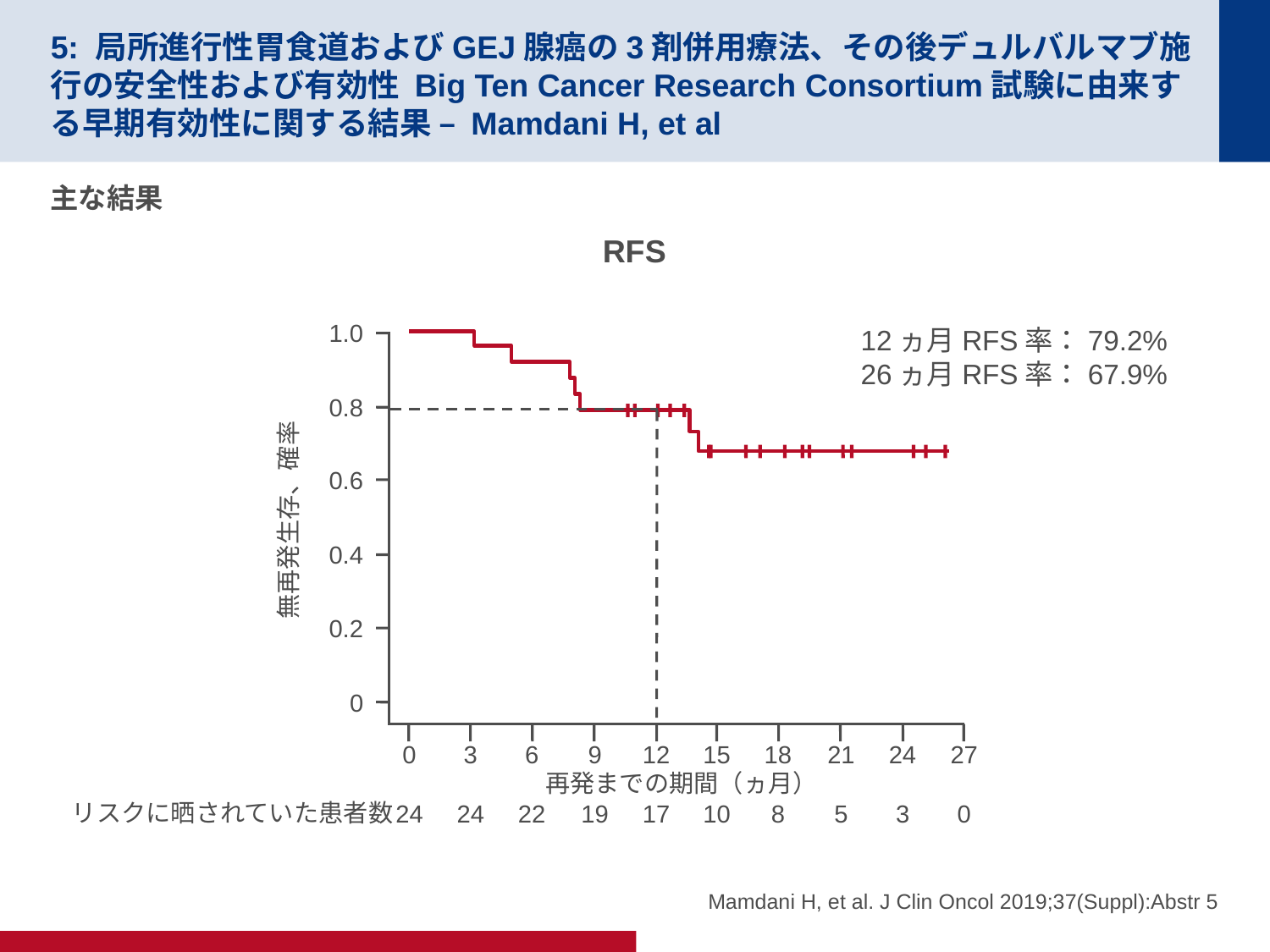

# 5: 局所進行性胃食道およびGEJ腺癌の3剤併用療法、その後デュルバルマブ施行の安全性および有効性 Big Ten Cancer Research Consortium試験に由来する早期有効性に関する結果 – Mamdani H, et al
主な結果

RFS
1.0
12ヵ月RFS率：79.2%
26ヵ月RFS率：67.9%

0.8

0.6

無再発生存、確率
0.4

0.2

0

3

24
6

22
9

19
12

17

15

10
18

8
21

5
24

3

0

24
27

0
再発までの期間（ヵ月）
リスクに晒されていた患者数
Mamdani H, et al. J Clin Oncol 2019;37(Suppl):Abstr 5